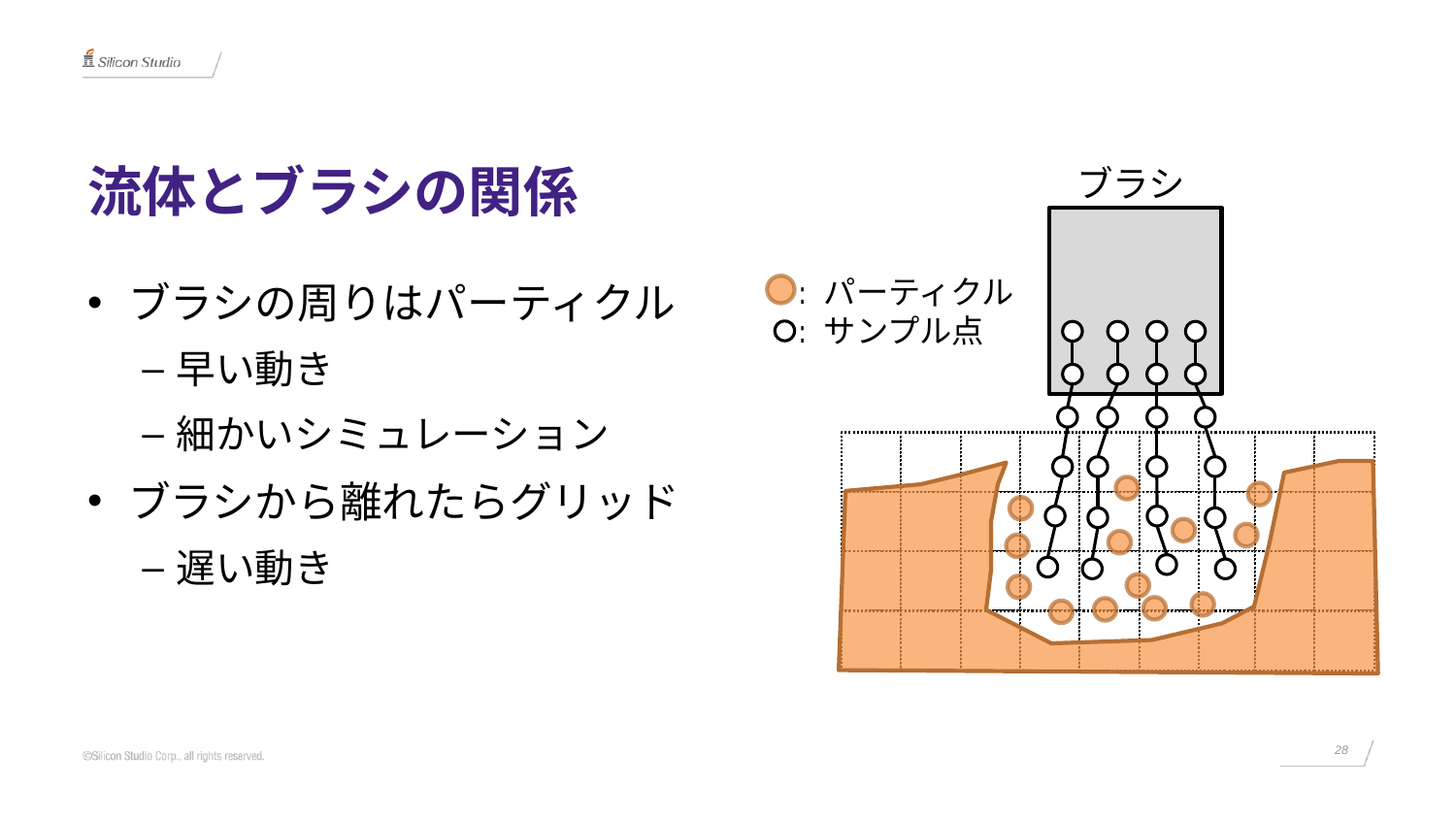

# 流体とブラシの関係
ブラシ

ブラシの周りはパーティクル
早い動き
細かいシミュレーション
ブラシから離れたらグリッド
遅い動き
: パーティクル
: サンプル点

28